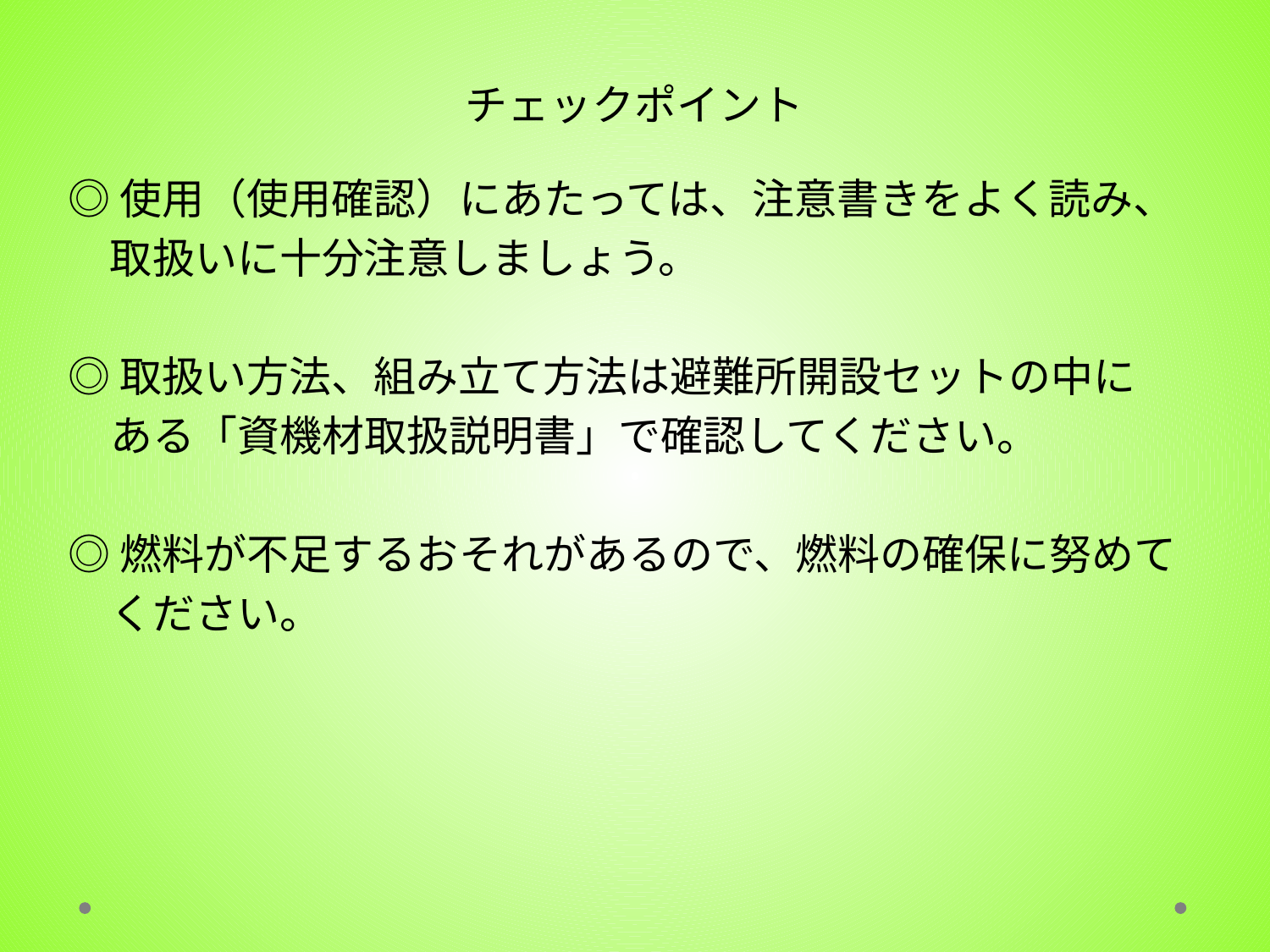

# チェックポイント
◎使用（使用確認）にあたっては、注意書きをよく読み、
　取扱いに十分注意しましょう。

◎取扱い方法、組み立て方法は避難所開設セットの中に
　ある「資機材取扱説明書」で確認してください。

◎燃料が不足するおそれがあるので、燃料の確保に努めて
　ください。